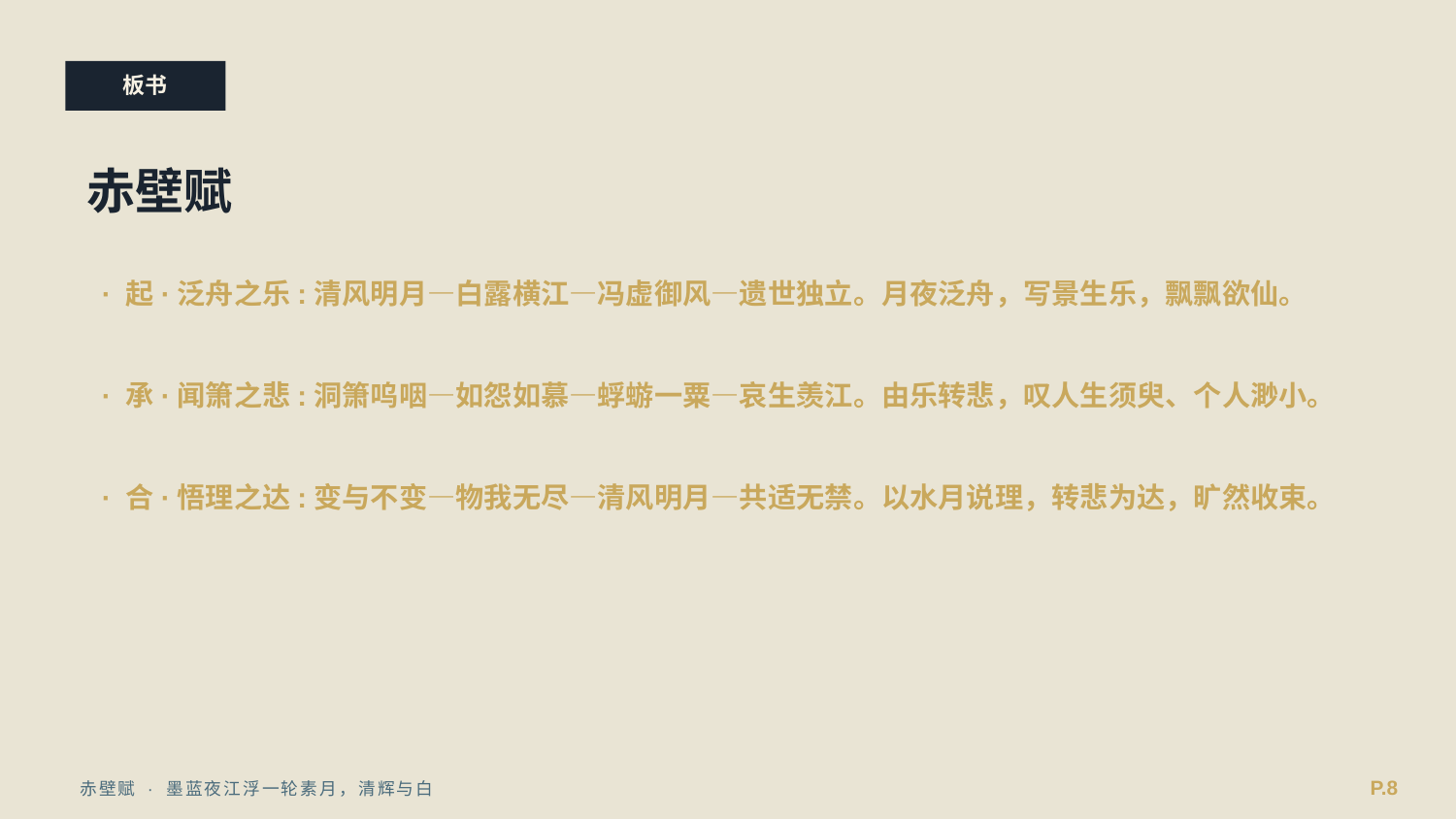

板书

赤壁赋
· 起·泛舟之乐:清风明月—白露横江—冯虚御风—遗世独立。月夜泛舟，写景生乐，飘飘欲仙。
· 承·闻箫之悲:洞箫呜咽—如怨如慕—蜉蝣一粟—哀生羡江。由乐转悲，叹人生须臾、个人渺小。
· 合·悟理之达:变与不变—物我无尽—清风明月—共适无禁。以水月说理，转悲为达，旷然收束。
P.8
赤壁赋 · 墨蓝夜江浮一轮素月，清辉与白